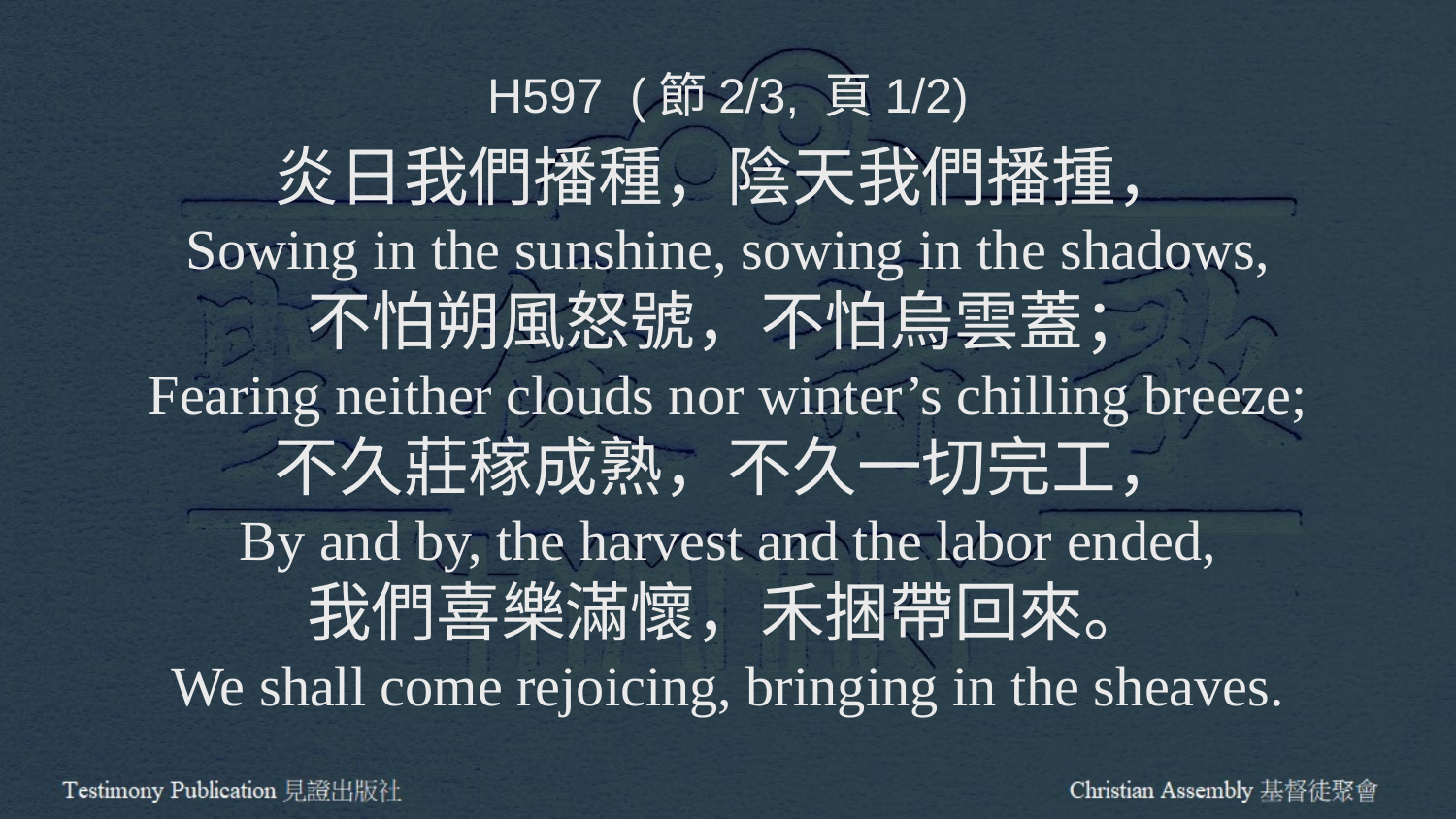

H597  (節2/3, 頁1/2)
炎日我們播種，陰天我們播揰，
Sowing in the sunshine, sowing in the shadows,
不怕朔風怒號，不怕烏雲蓋；
Fearing neither clouds nor winter’s chilling breeze;
不久莊稼成熟，不久一切完工，
By and by, the harvest and the labor ended,
我們喜樂滿懷，禾捆帶回來。
We shall come rejoicing, bringing in the sheaves.